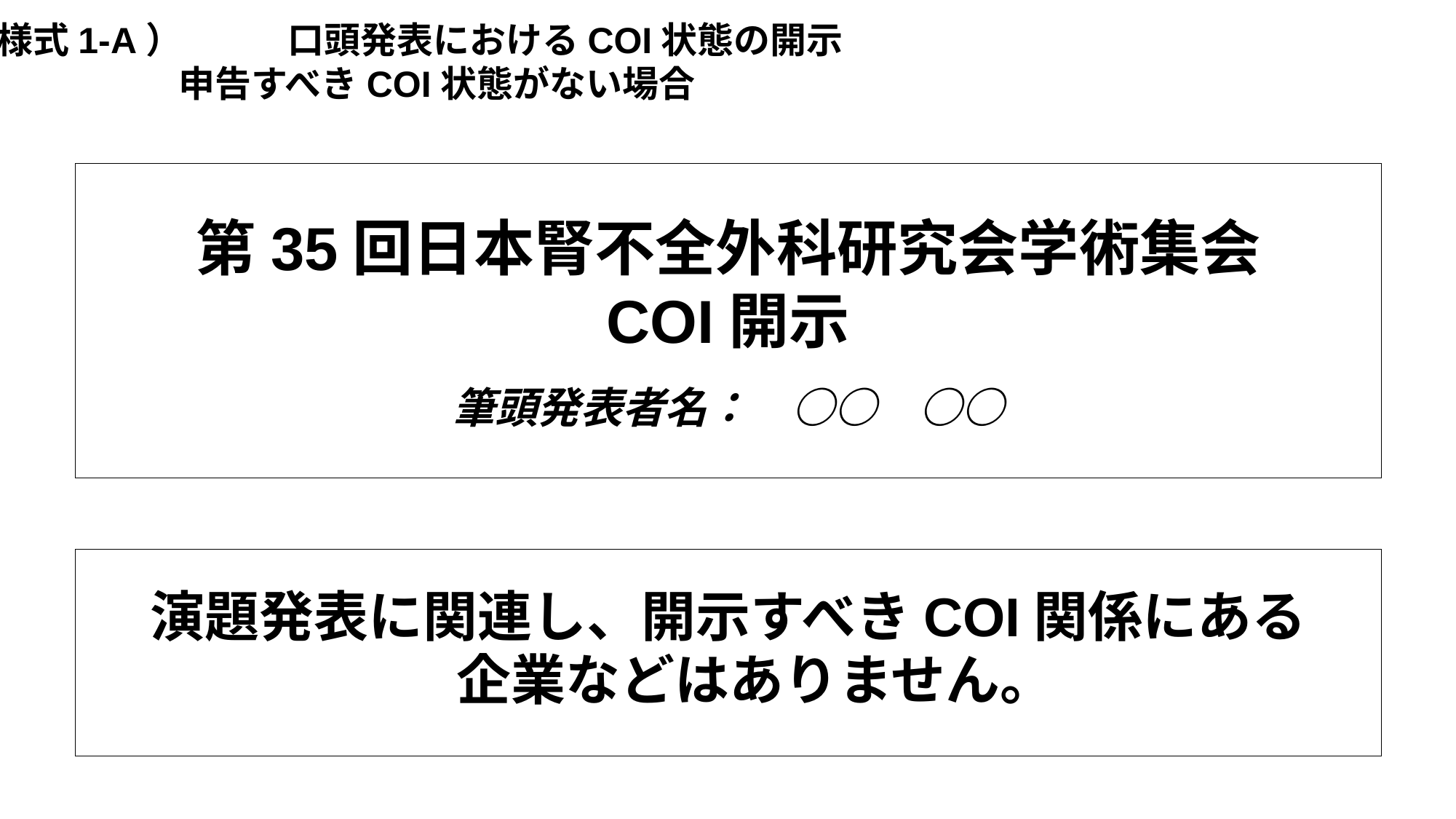

（様式1-A）　	口頭発表におけるCOI状態の開示
		申告すべきCOI状態がない場合
# 第35回日本腎不全外科研究会学術集会 COI開示 　 筆頭発表者名：　○○　○○
演題発表に関連し、開示すべきCOI関係にある
　企業などはありません。